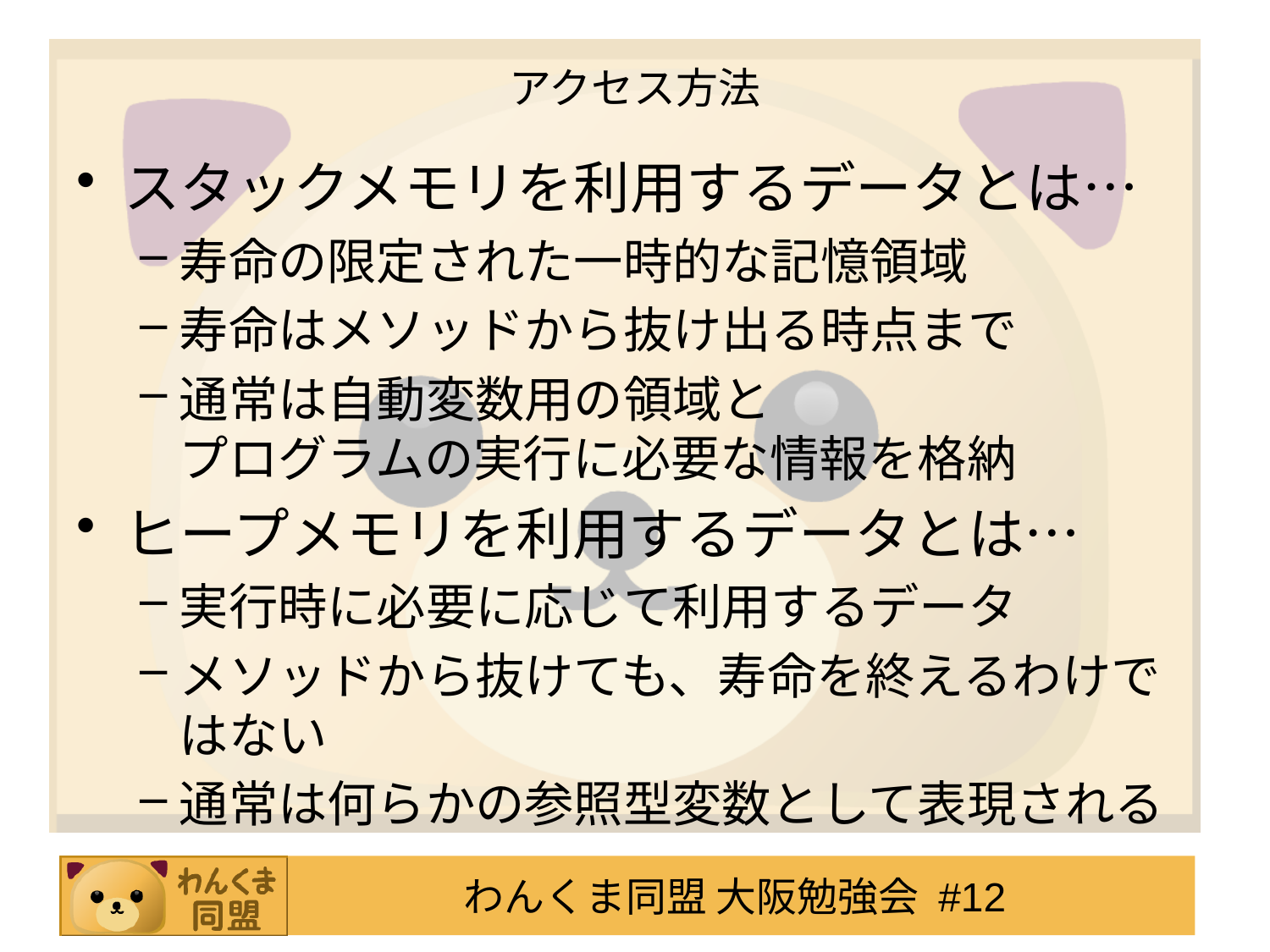

# アクセス方法
スタックメモリを利用するデータとは…
寿命の限定された一時的な記憶領域
寿命はメソッドから抜け出る時点まで
通常は自動変数用の領域と
プログラムの実行に必要な情報を格納
ヒープメモリを利用するデータとは…
実行時に必要に応じて利用するデータ
メソッドから抜けても、寿命を終えるわけではない
通常は何らかの参照型変数として表現される